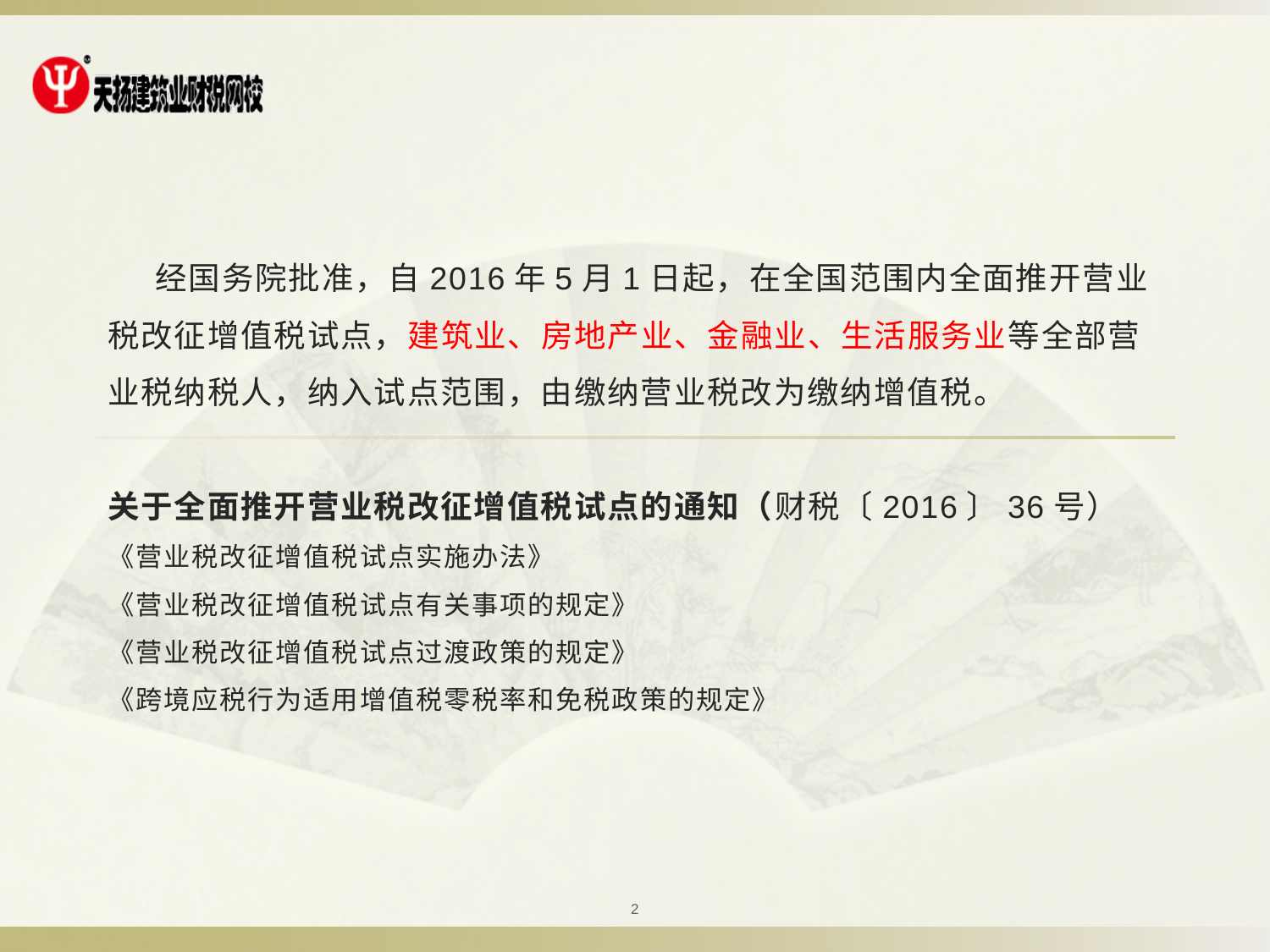

# 经国务院批准，自2016年5月1日起，在全国范围内全面推开营业税改征增值税试点，建筑业、房地产业、金融业、生活服务业等全部营业税纳税人，纳入试点范围，由缴纳营业税改为缴纳增值税。 关于全面推开营业税改征增值税试点的通知（财税〔2016〕36号） 《营业税改征增值税试点实施办法》 《营业税改征增值税试点有关事项的规定》 《营业税改征增值税试点过渡政策的规定》 《跨境应税行为适用增值税零税率和免税政策的规定》
2